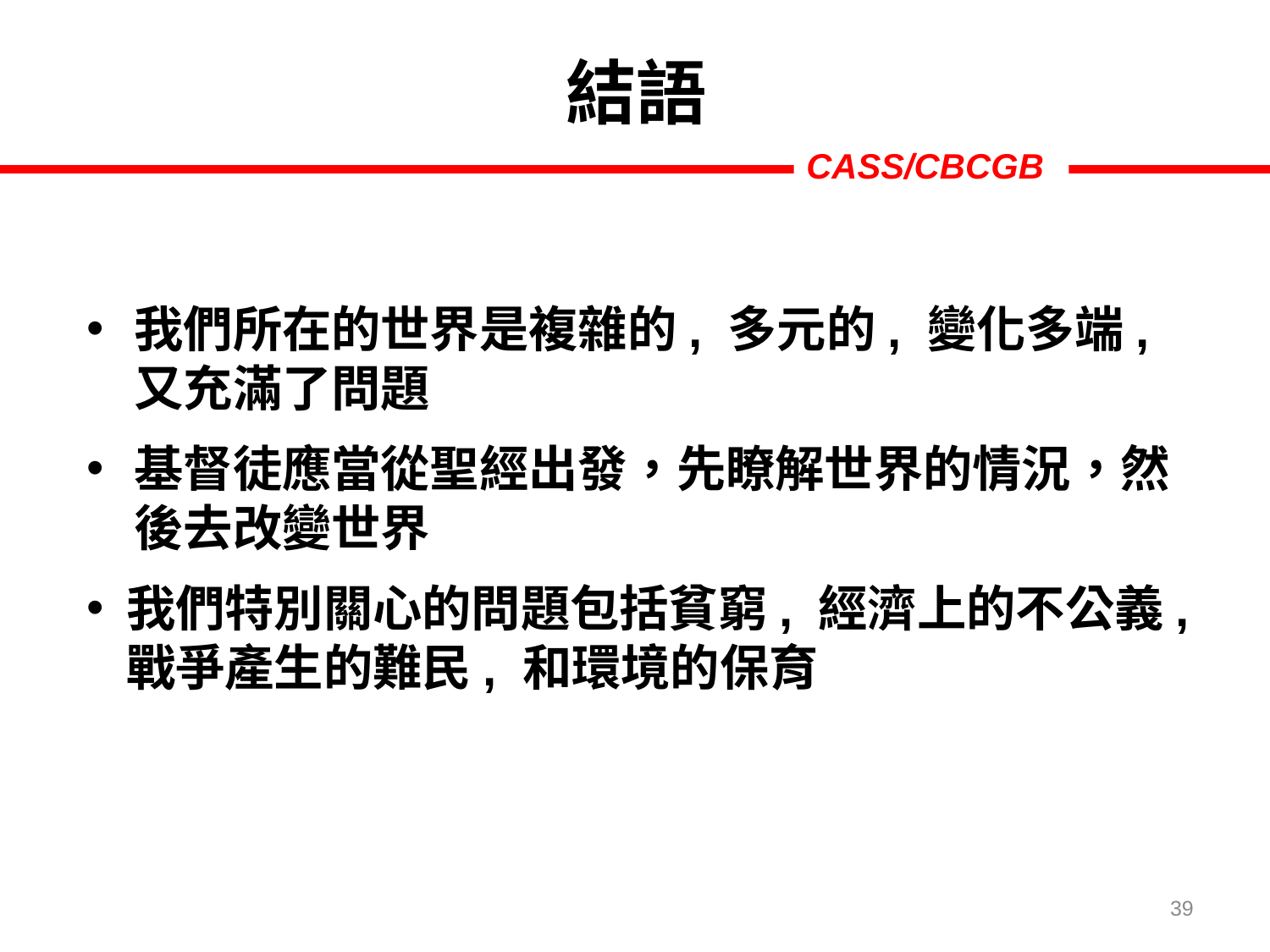

結語

我們所在的世界是複雜的, 多元的, 變化多端, 又充滿了問題
基督徒應當從聖經出發，先瞭解世界的情況，然後去改變世界
我們特別關心的問題包括貧窮, 經濟上的不公義, 戰爭產生的難民, 和環境的保育

39